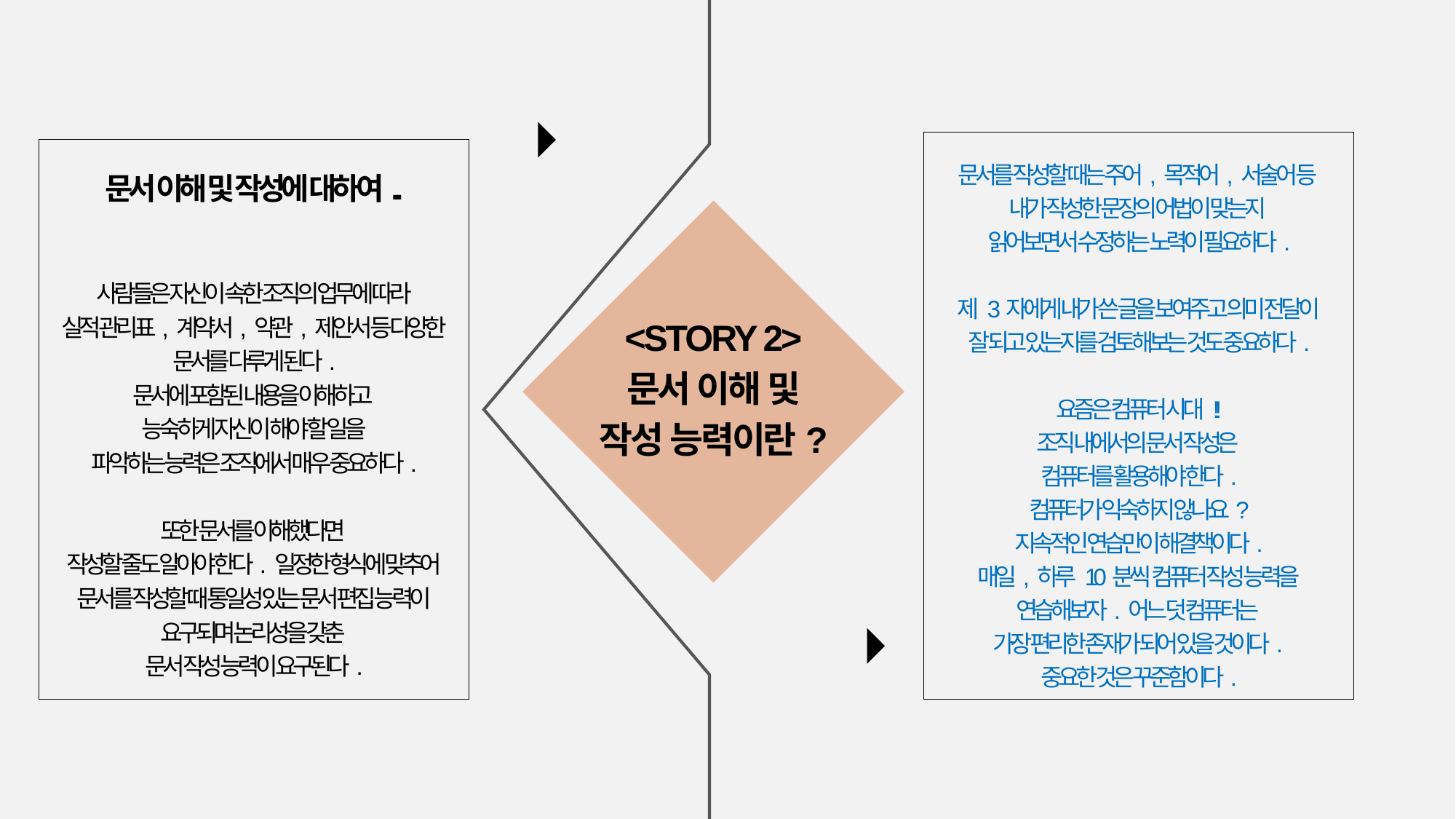

문서를 작성할 때는 주어, 목적어, 서술어 등
내가 작성한 문장의 어법이 맞는지
읽어보면서 수정하는 노력이 필요하다.

제 3자에게 내가 쓴 글을 보여주고 의미 전달이
잘 되고 있는지를 검토해보는 것도 중요하다.

요즘은 컴퓨터 시대 !!
조직 내에서의 문서 작성은
컴퓨터를 활용해야 한다.
컴퓨터가 익숙하지 않나요?
지속적인 연습만이 해결책이다.
매일, 하루 10분씩  컴퓨터 작성 능력을
연습해보자. 어느 덧 컴퓨터는
가장 편리한 존재가 되어 있을 것이다.
중요한 것은 꾸준함이다.

문서 이해 및 작성에 대하여..

사람들은 자신이 속한 조직의 업무에 따라
실적 관리표, 계약서, 약관, 제안서 등 다양한
문서를 다루게 된다.
문서에 포함된 내용을 이해하고
능숙하게 자신이 해야 할 일을
파악하는 능력은 조직에서 매우 중요하다.

또한 문서를 이해했다면
작성할 줄도 알아야 한다. 일정한 형식에 맞추어
문서를 작성할 때 통일성 있는 문서 편집 능력이
요구되며 논리성을 갖춘
문서 작성 능력이 요구된다.

<STORY 2>
문서 이해 및
작성 능력이란?
START